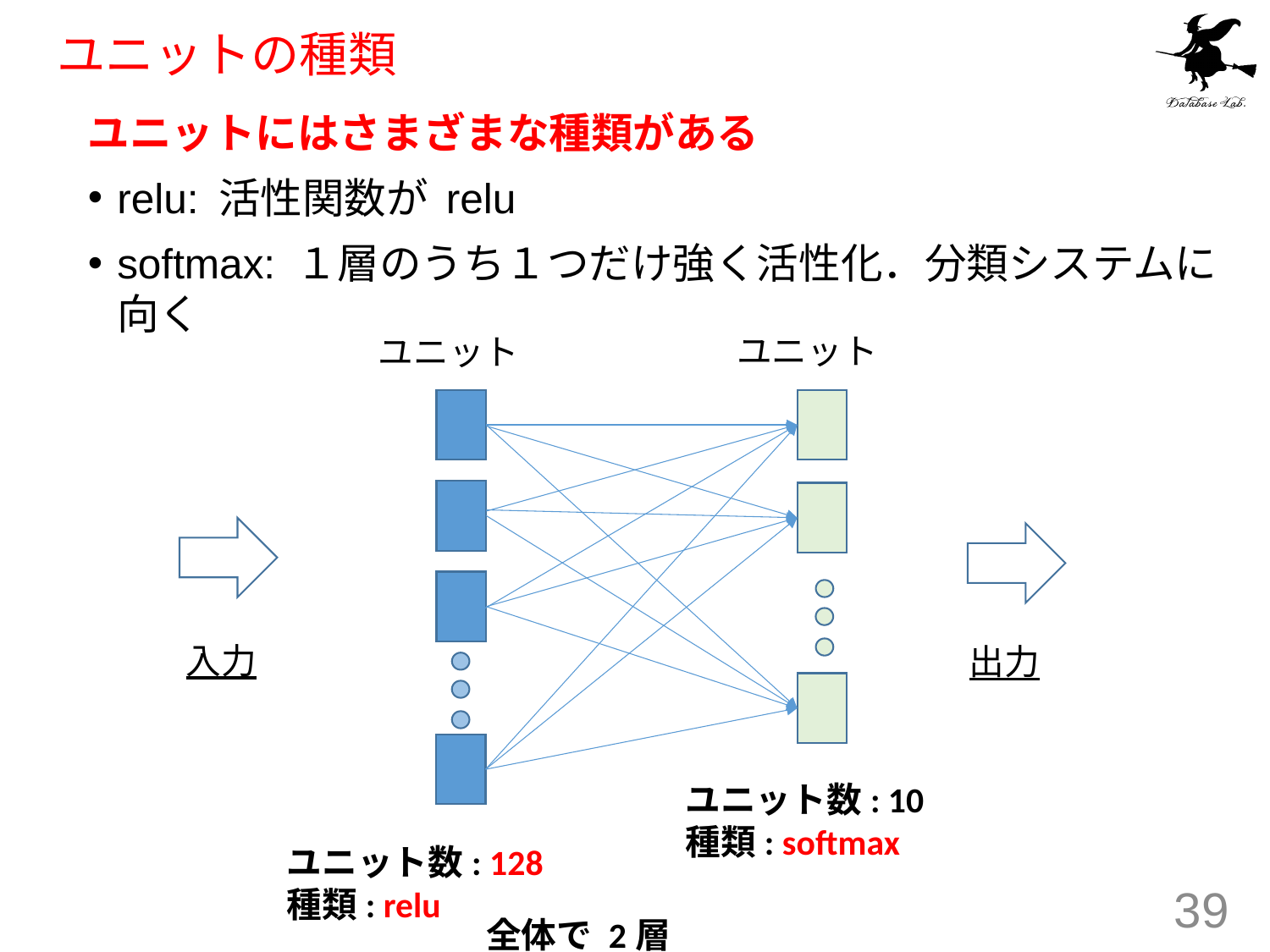

# ユニットの種類
ユニットにはさまざまな種類がある
relu: 活性関数が relu
softmax: １層のうち１つだけ強く活性化．分類システムに向く
ユニット
ユニット

入力
出力
ユニット数: 10
種類: softmax
ユニット数: 128
種類: relu
39
全体で 2層